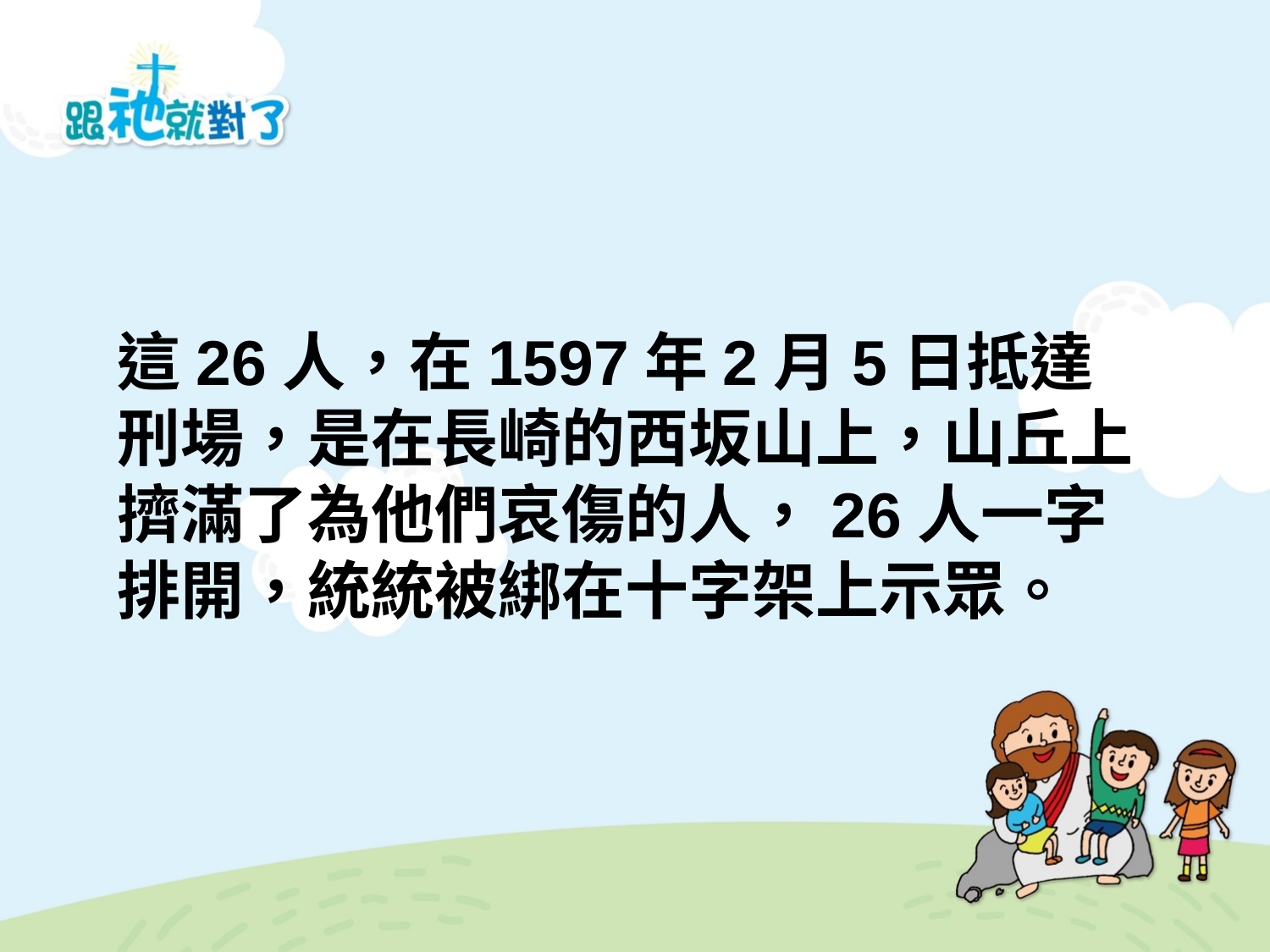

這26人，在1597年2月5日抵達刑場，是在長崎的西坂山上，山丘上擠滿了為他們哀傷的人，26人一字排開，統統被綁在十字架上示眾。